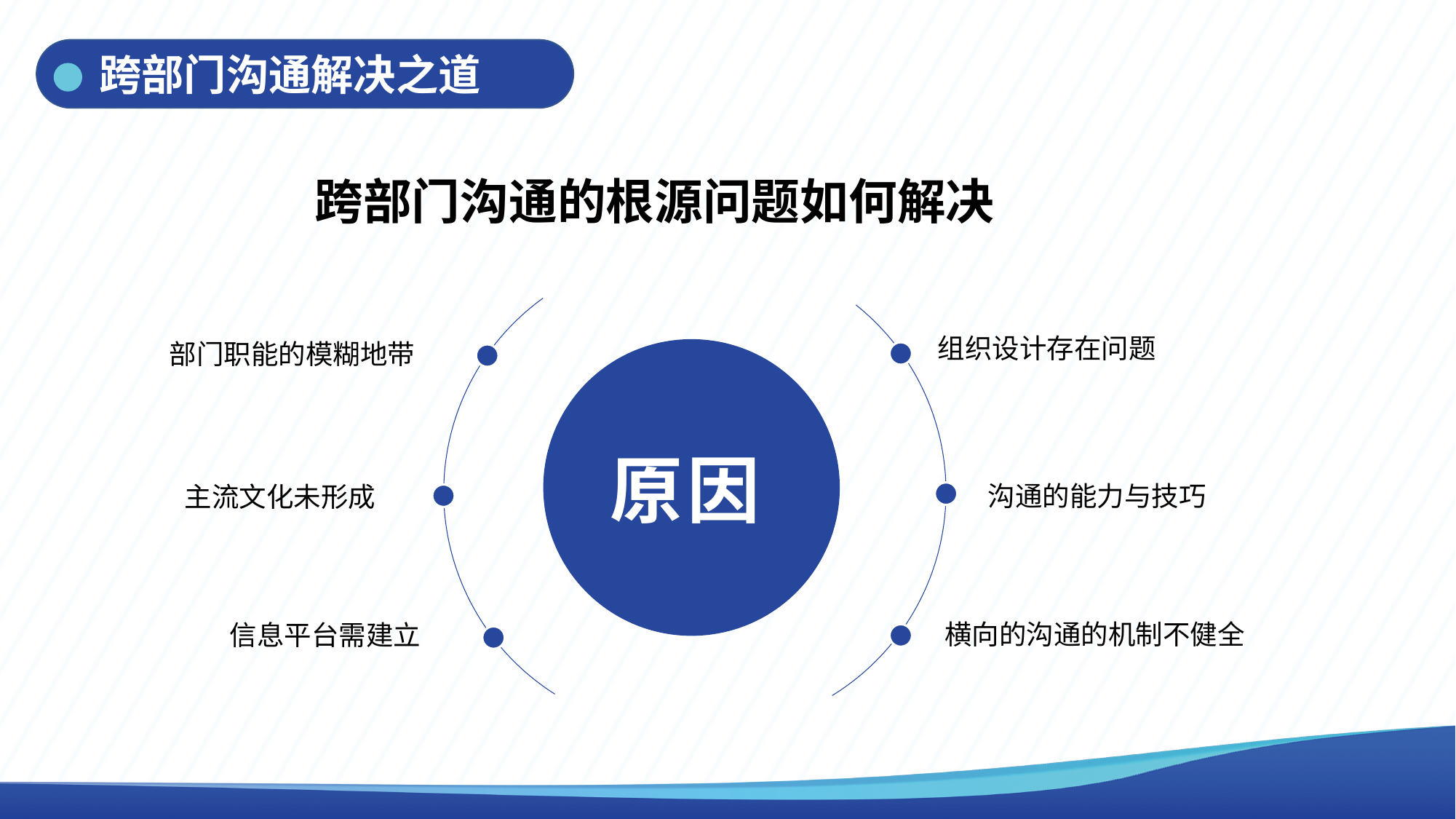

跨部门沟通解决之道

跨部门沟通的根源问题如何解决

组织设计存在问题
部门职能的模糊地带

原因

沟通的能力与技巧
主流文化未形成

横向的沟通的机制不健全
信息平台需建立